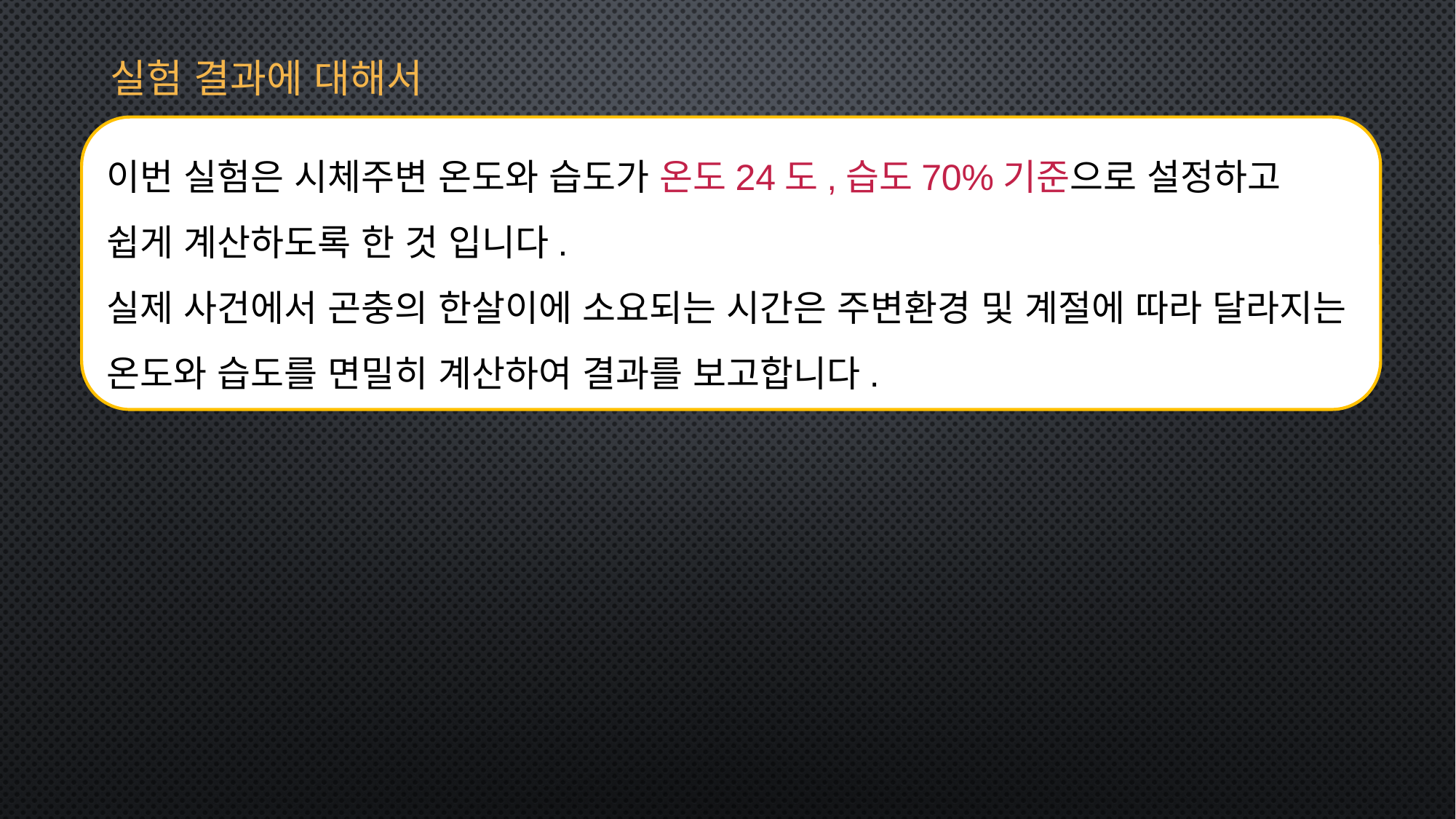

실험 결과에 대해서
이번 실험은 시체주변 온도와 습도가 온도24도,습도70%기준으로 설정하고 쉽게 계산하도록 한 것 입니다.
실제 사건에서 곤충의 한살이에 소요되는 시간은 주변환경 및 계절에 따라 달라지는 온도와 습도를 면밀히 계산하여 결과를 보고합니다.